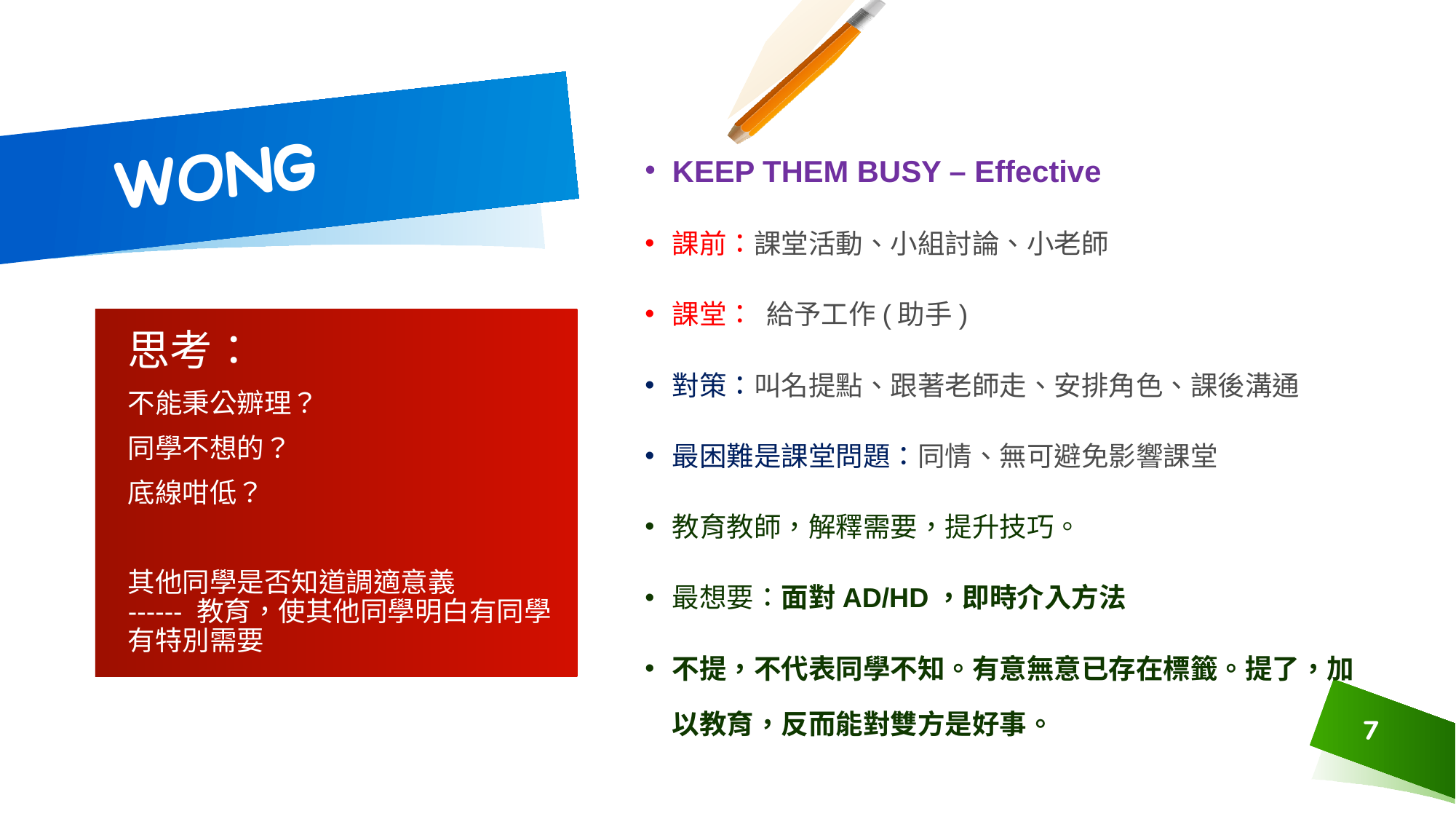

# WONG
KEEP THEM BUSY – Effective
課前：課堂活動、小組討論、小老師
課堂：  給予工作(助手)
對策：叫名提點、跟著老師走、安排角色、課後溝通
最困難是課堂問題：同情、無可避免影響課堂
教育教師，解釋需要，提升技巧。
最想要：面對AD/HD，即時介入方法
不提，不代表同學不知。有意無意已存在標籤。提了，加以教育，反而能對雙方是好事。
思考：
不能秉公辧理？
同學不想的？
底線咁低？

其他同學是否知道調適意義
------ 教育，使其他同學明白有同學有特別需要
7